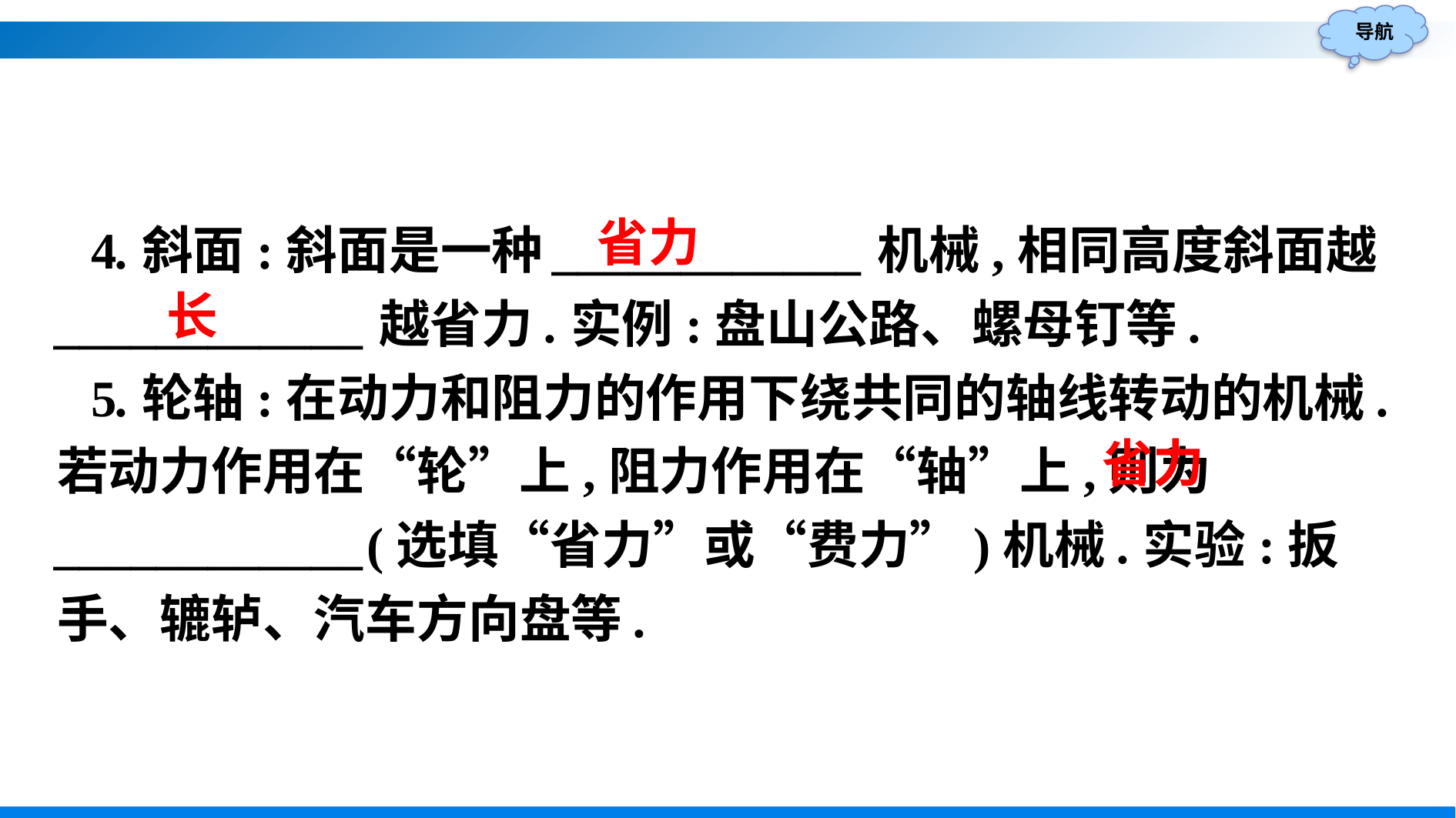

4.斜面:斜面是一种____________机械,相同高度斜面越____________越省力.实例:盘山公路、螺母钉等.
5.轮轴:在动力和阻力的作用下绕共同的轴线转动的机械.若动力作用在“轮”上,阻力作用在“轴”上,则为____________(选填“省力”或“费力”)机械.实验:扳手、辘轳、汽车方向盘等.
省力
长
省力